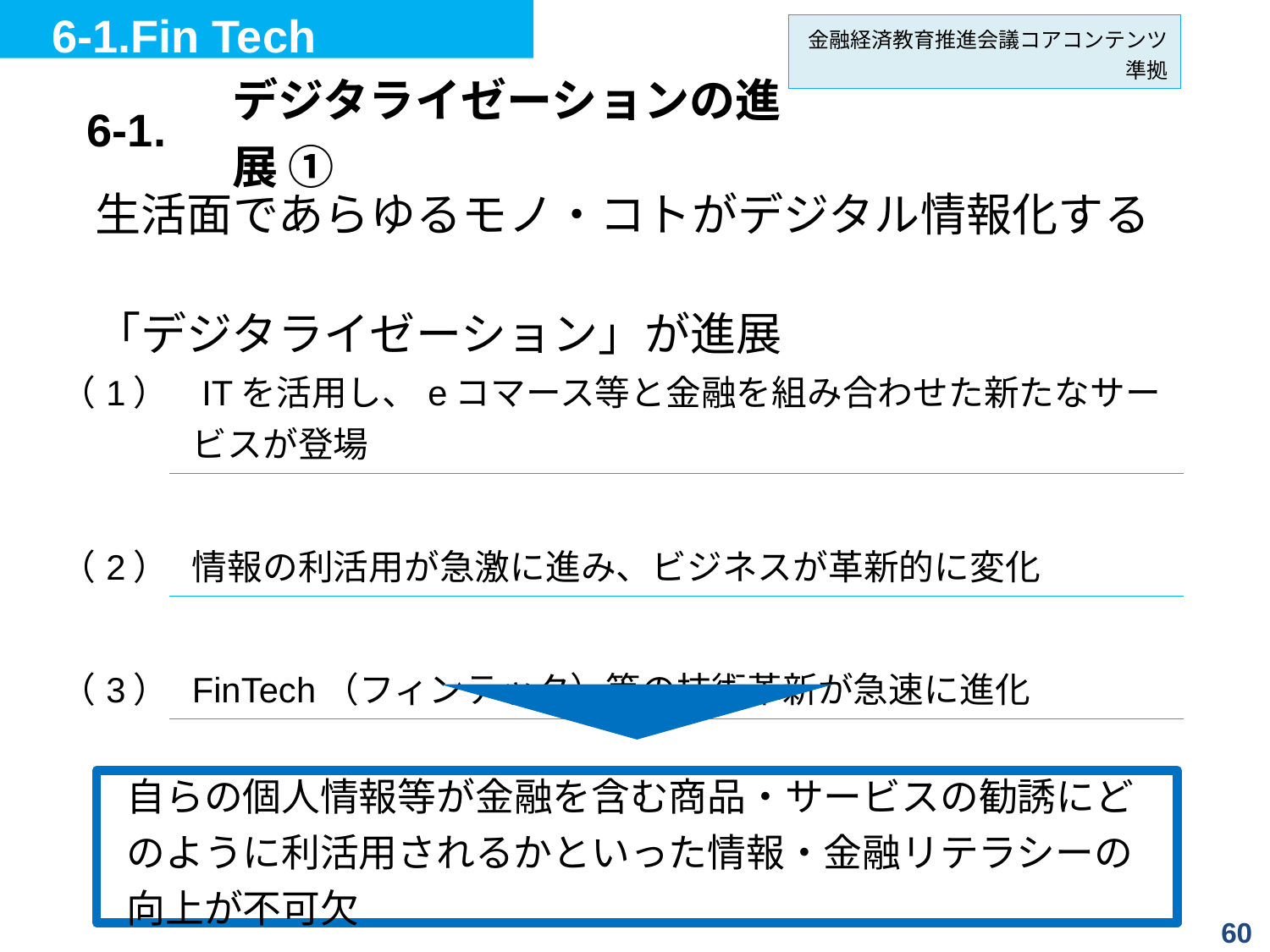

6-1.Fin Tech
金融経済教育推進会議コアコンテンツ準拠
| 6-1. | デジタライゼーションの進展 ① |
| --- | --- |
生活面であらゆるモノ・コトがデジタル情報化する
「デジタライゼーション」が進展
| （1） | ITを活用し、eコマース等と金融を組み合わせた新たなサービスが登場 |
| --- | --- |
|  |  |
| （2） | 情報の利活用が急激に進み、ビジネスが革新的に変化 |
|  |  |
| （3） | FinTech（フィンテック）等の技術革新が急速に進化 |

自らの個人情報等が金融を含む商品・サービスの勧誘にどのように利活用されるかといった情報・金融リテラシーの向上が不可欠